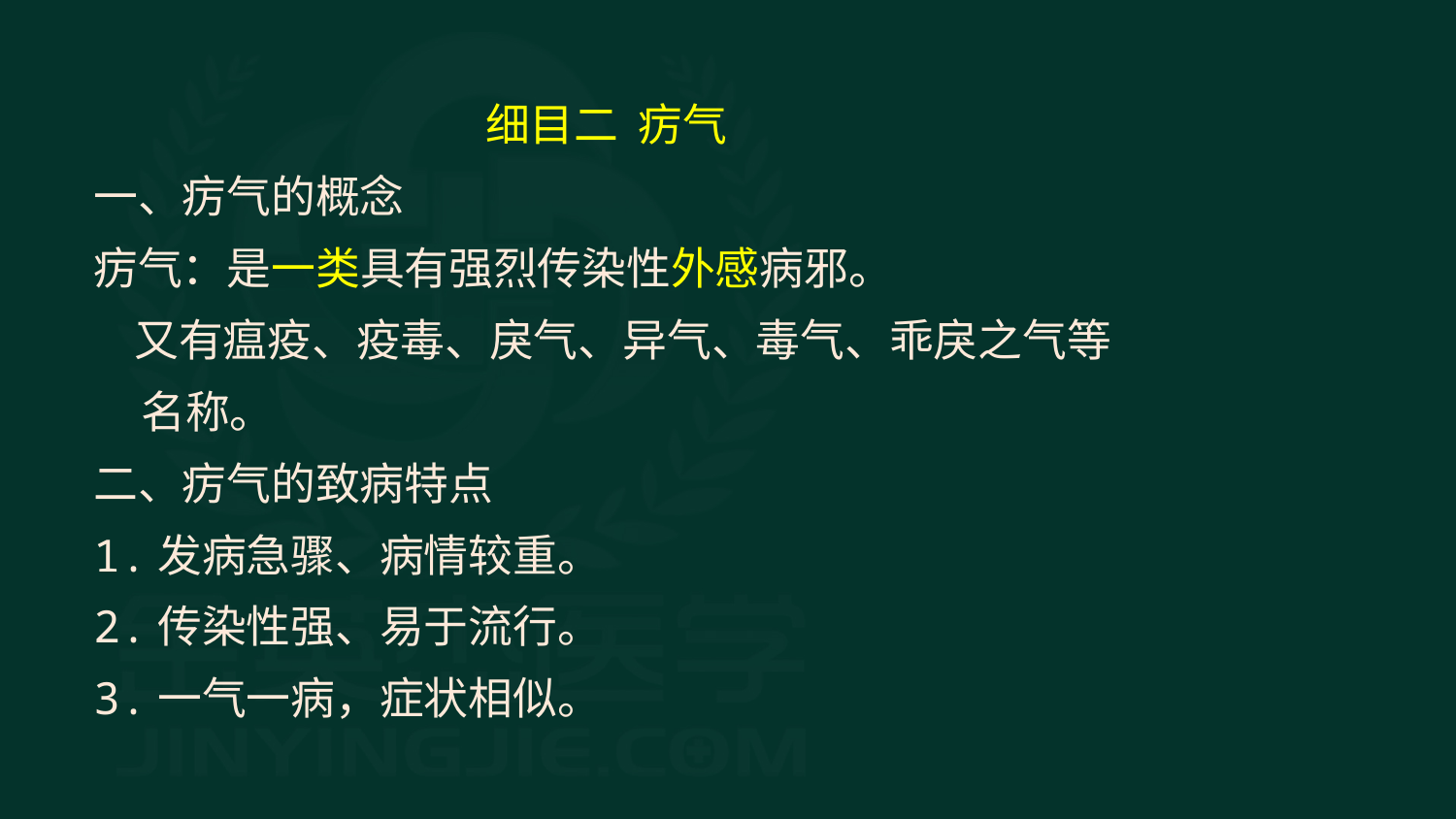

细目二  疠气
一、疠气的概念
疠气：是一类具有强烈传染性外感病邪。
   又有瘟疫、疫毒、戾气、异气、毒气、乖戾之气等名称。
二、疠气的致病特点
1.发病急骤、病情较重。
2.传染性强、易于流行。
3.一气一病，症状相似。